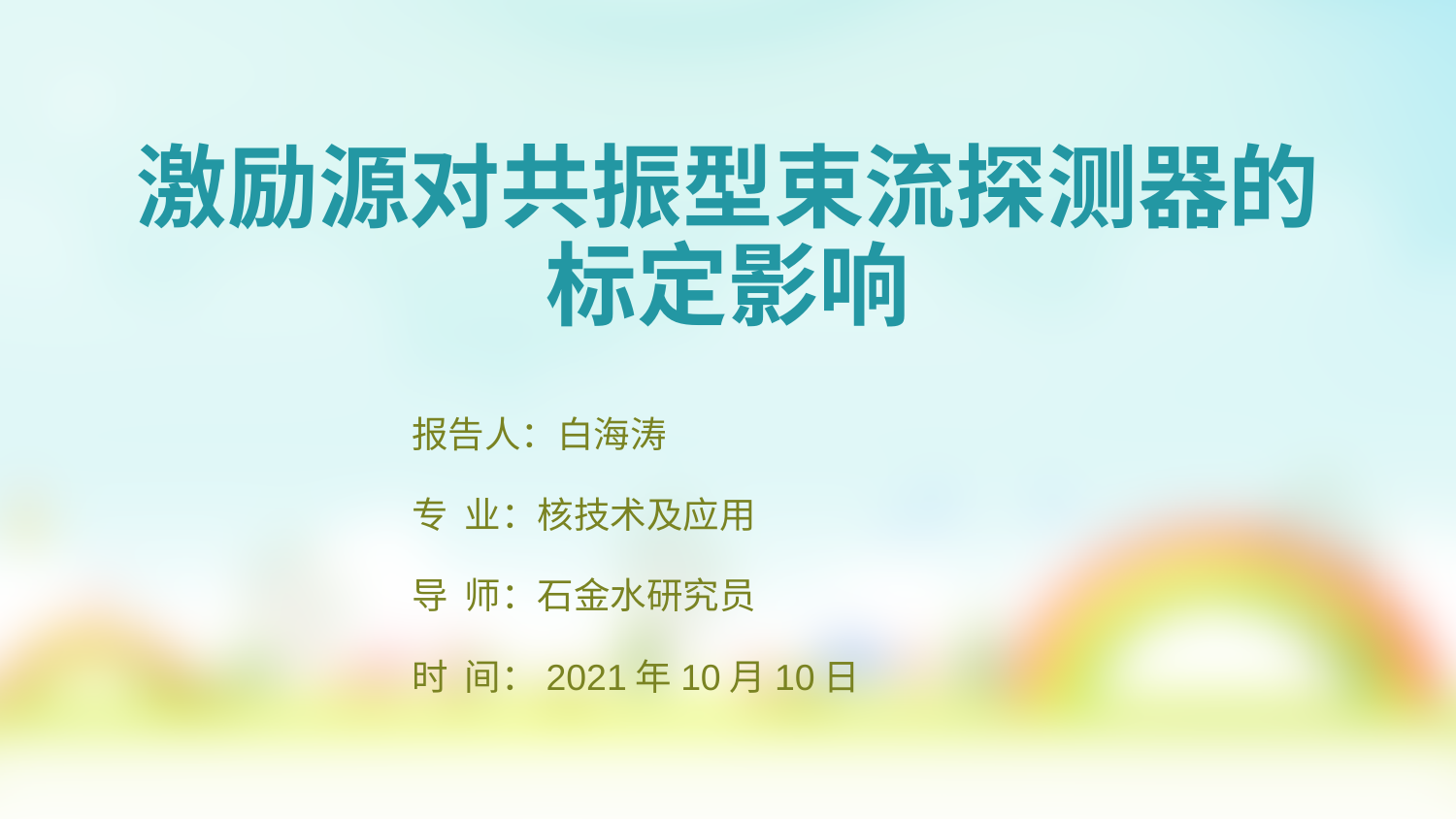

# 激励源对共振型束流探测器的标定影响
报告人：白海涛
专  业：核技术及应用
导  师：石金水研究员
时  间：2021年10月10日